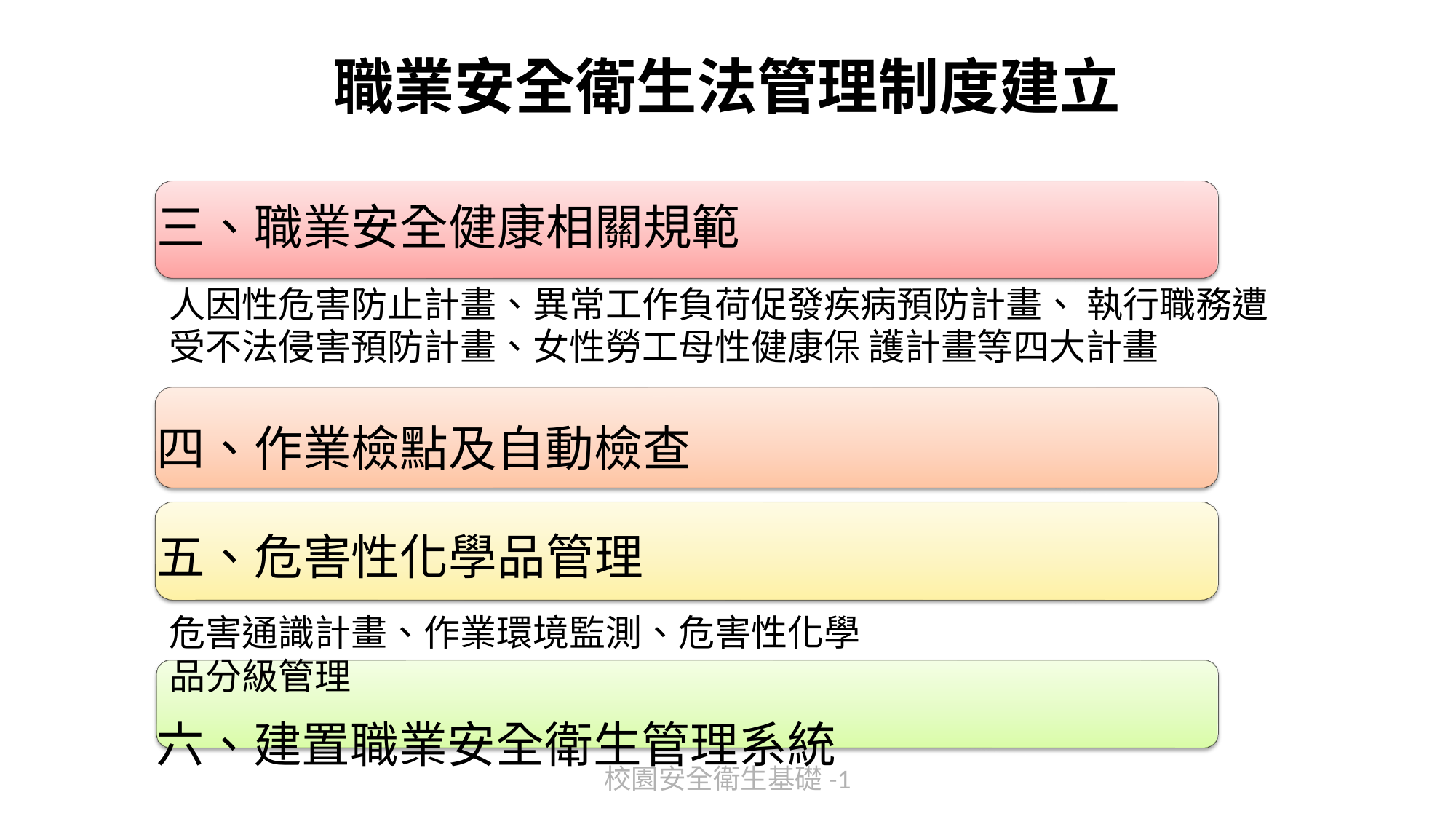

# 職業安全衛生法管理制度建立
三、職業安全健康相關規範
人因性危害防止計畫、異常工作負荷促發疾病預防計畫、 執行職務遭受不法侵害預防計畫、女性勞工母性健康保 護計畫等四大計畫
四、作業檢點及自動檢查
五、危害性化學品管理
危害通識計畫、作業環境監測、危害性化學品分級管理
六、建置職業安全衛生管理系統

校園安全衛生基礎-1
89